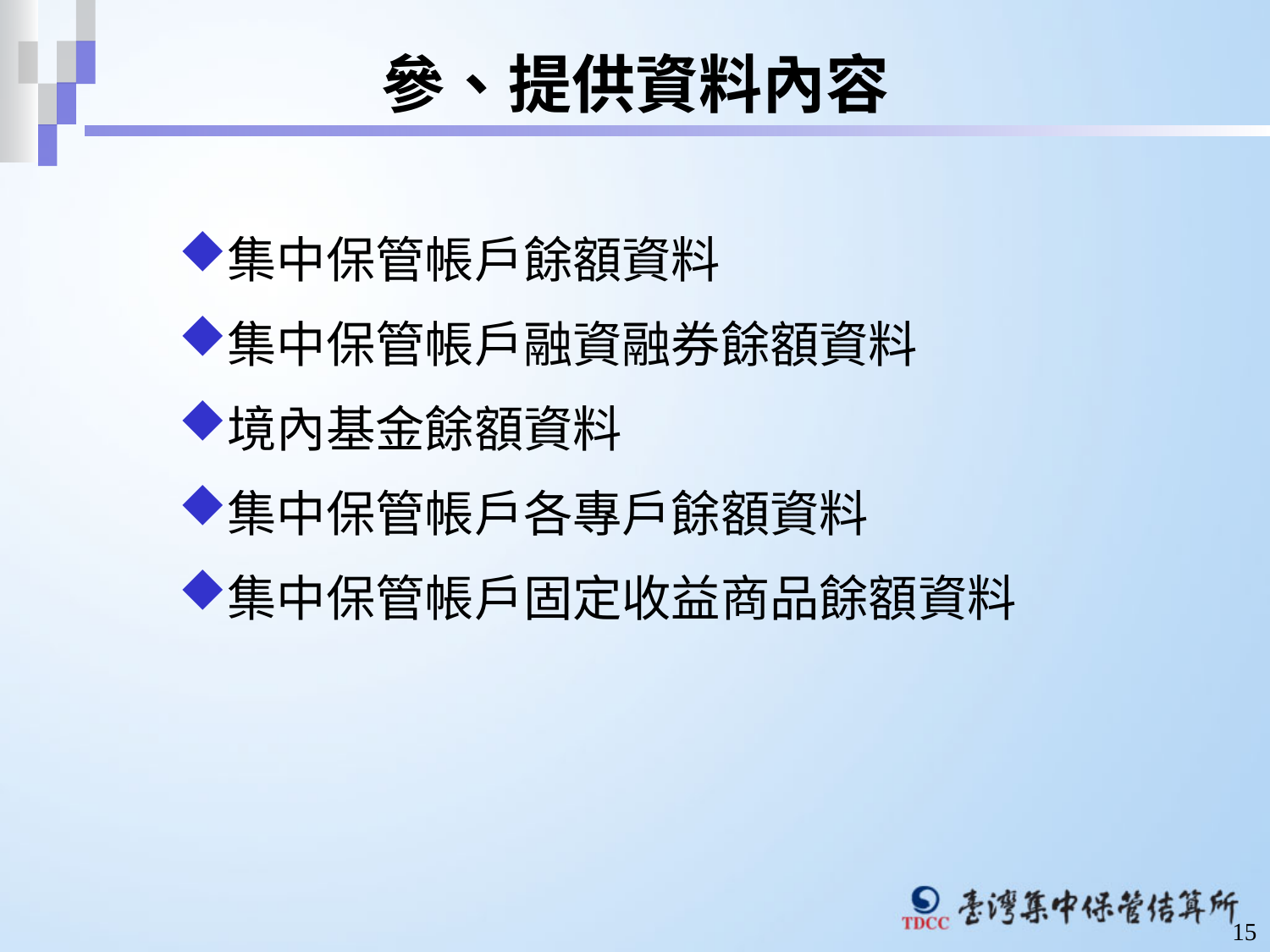

參、提供資料內容
集中保管帳戶餘額資料
集中保管帳戶融資融券餘額資料
境內基金餘額資料
集中保管帳戶各專戶餘額資料
集中保管帳戶固定收益商品餘額資料

15